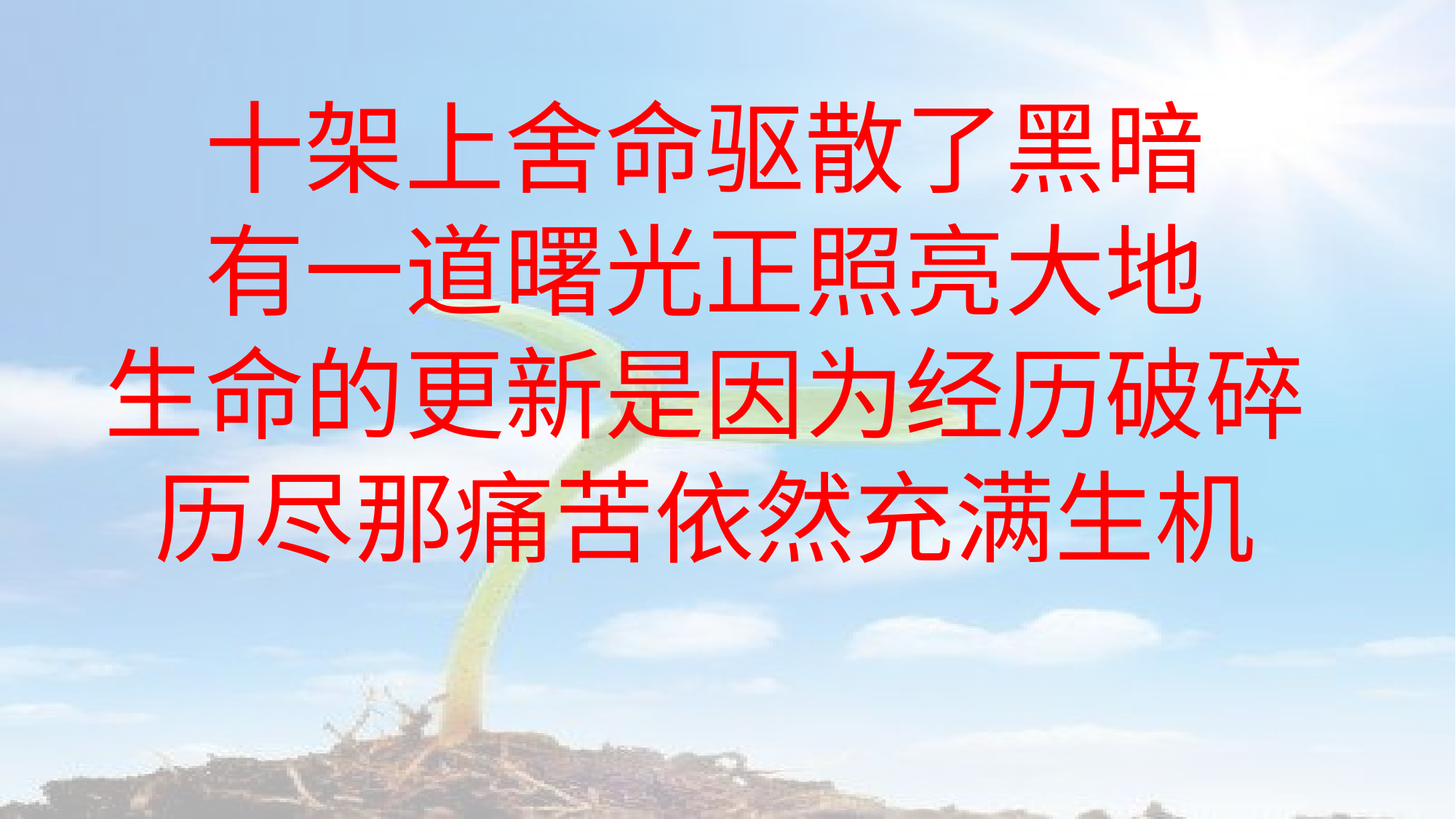

十架上舍命驱散了黑暗
有一道曙光正照亮大地
生命的更新是因为经历破碎
历尽那痛苦依然充满生机